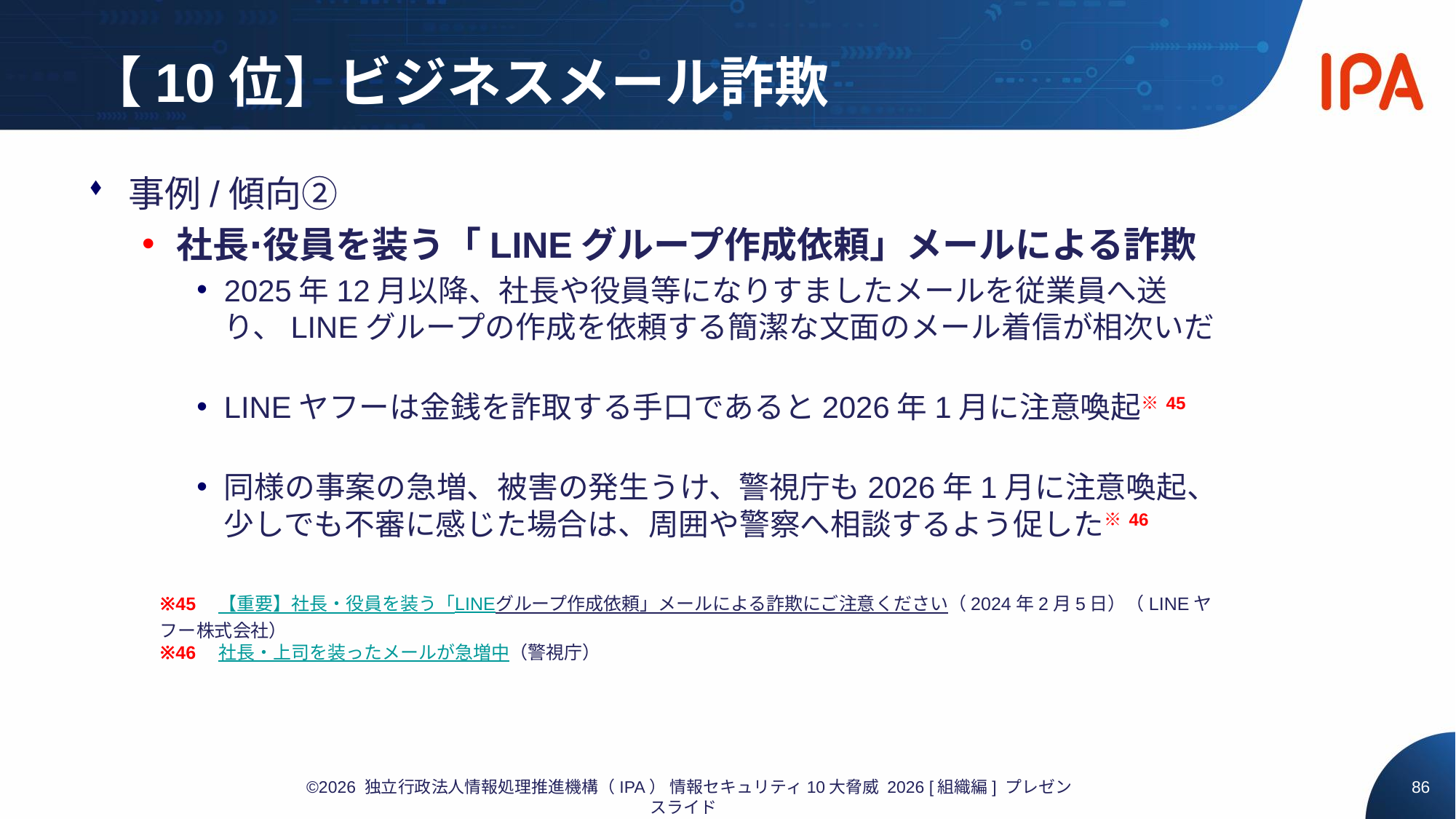

# 【10位】ビジネスメール詐欺
事例/傾向②
社長⋅役員を装う「LINEグループ作成依頼」メールによる詐欺
2025年12月以降、社長や役員等になりすましたメールを従業員へ送り、LINEグループの作成を依頼する簡潔な文面のメール着信が相次いだ

LINEヤフーは金銭を詐取する手口であると2026年1月に注意喚起※45

同様の事案の急増、被害の発生うけ、警視庁も2026年1月に注意喚起、
少しでも不審に感じた場合は、周囲や警察へ相談するよう促した※46
※45　【重要】社長・役員を装う「LINEグループ作成依頼」メールによる詐欺にご注意ください（2024年2月5日）（LINEヤフー株式会社）
※46　社長・上司を装ったメールが急増中（警視庁）
86
©2026 独立行政法人情報処理推進機構（IPA） 情報セキュリティ10大脅威 2026 [組織編] プレゼンスライド